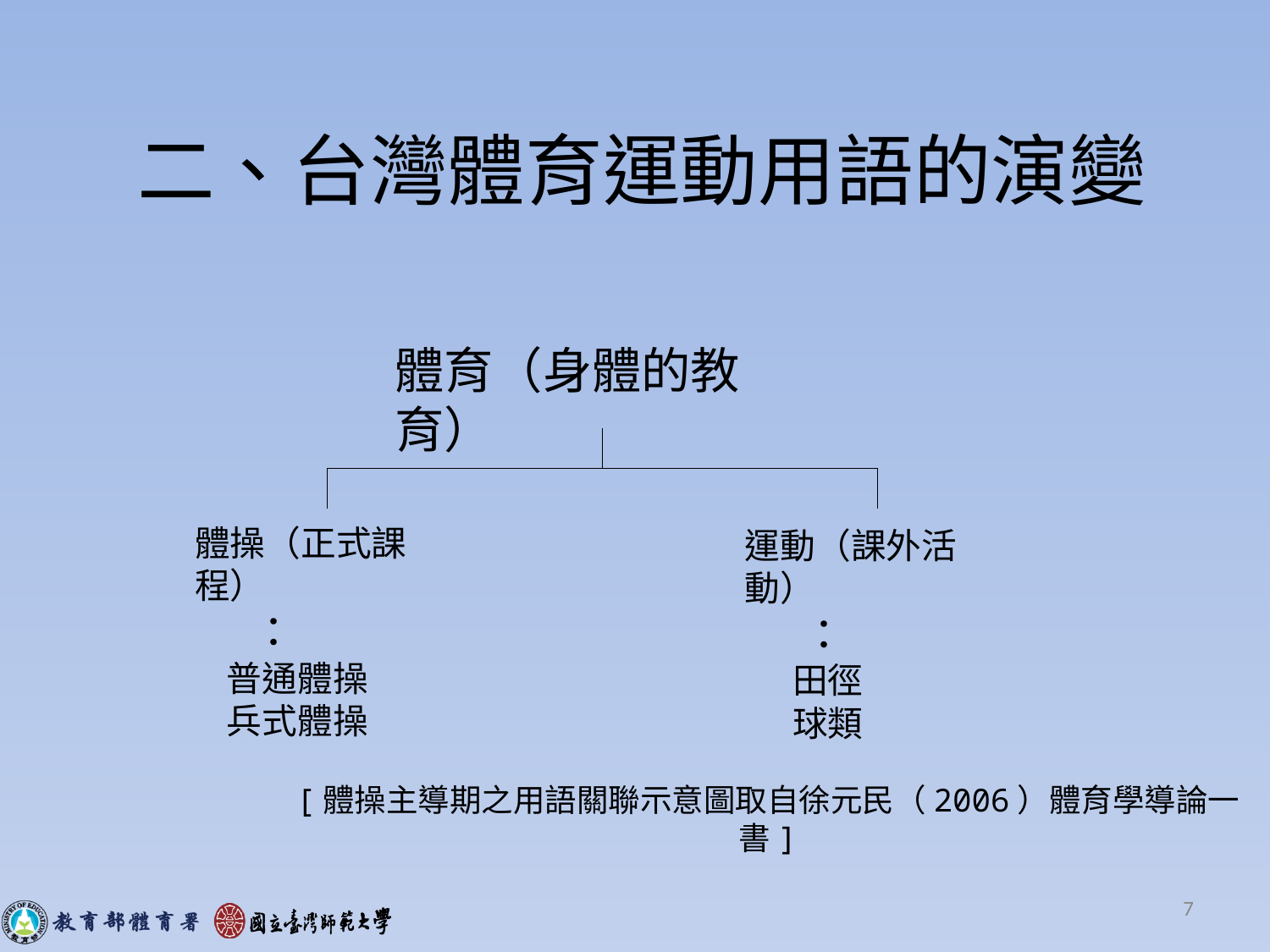

二、台灣體育運動用語的演變
體育（身體的教育）
體操（正式課程）
     ：
   普通體操
   兵式體操
運動（課外活動）
     ：
     田徑
     球類
# [體操主導期之用語關聯示意圖取自徐元民（2006）體育學導論一書]
7